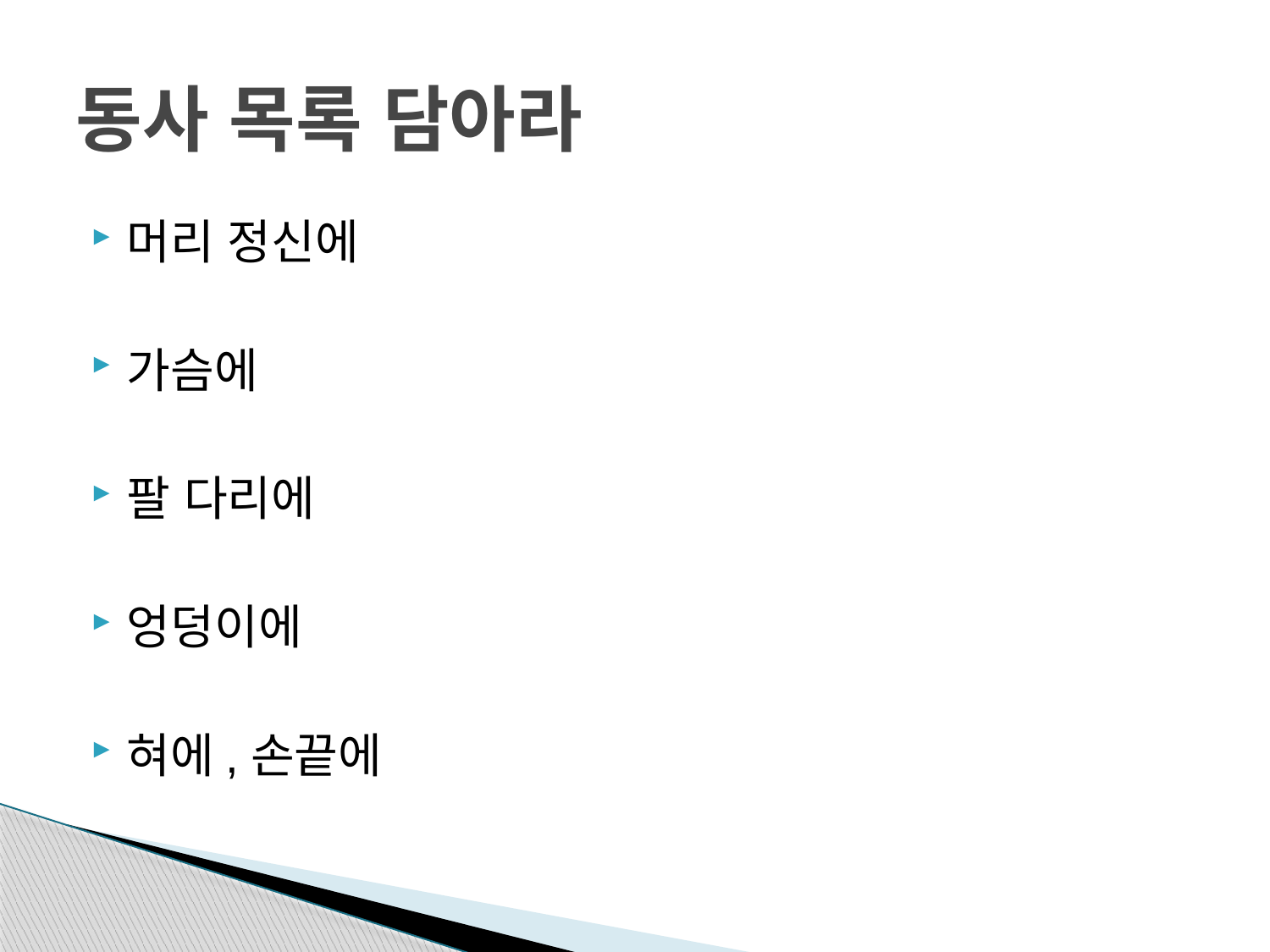

# 동사 목록 담아라
머리 정신에

가슴에

팔 다리에

엉덩이에

혀에,손끝에